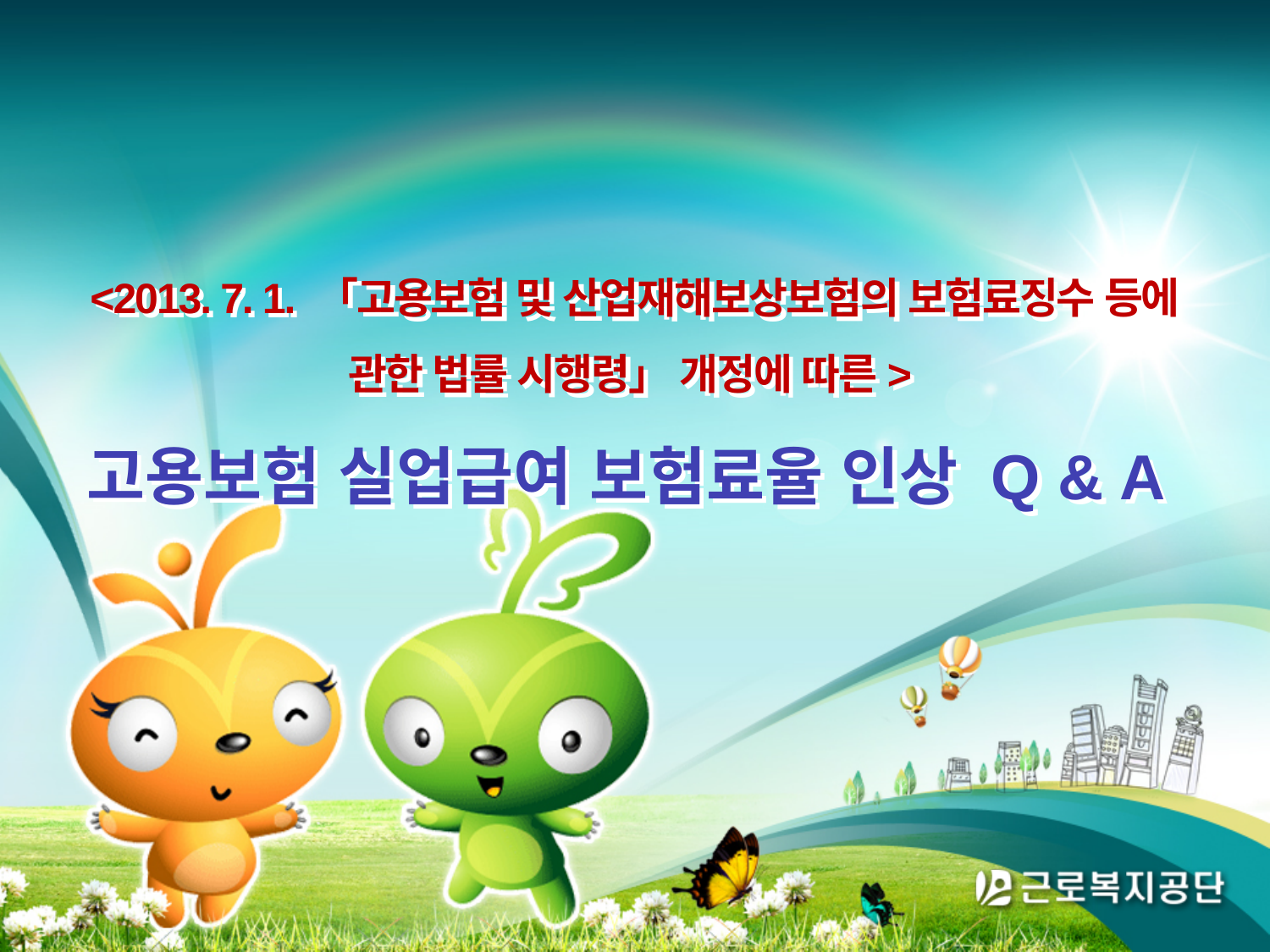

<2013. 7. 1. 「고용보험 및 산업재해보상보험의 보험료징수 등에
관한 법률 시행령」 개정에 따른>
고용보험 실업급여 보험료율 인상 Q & A